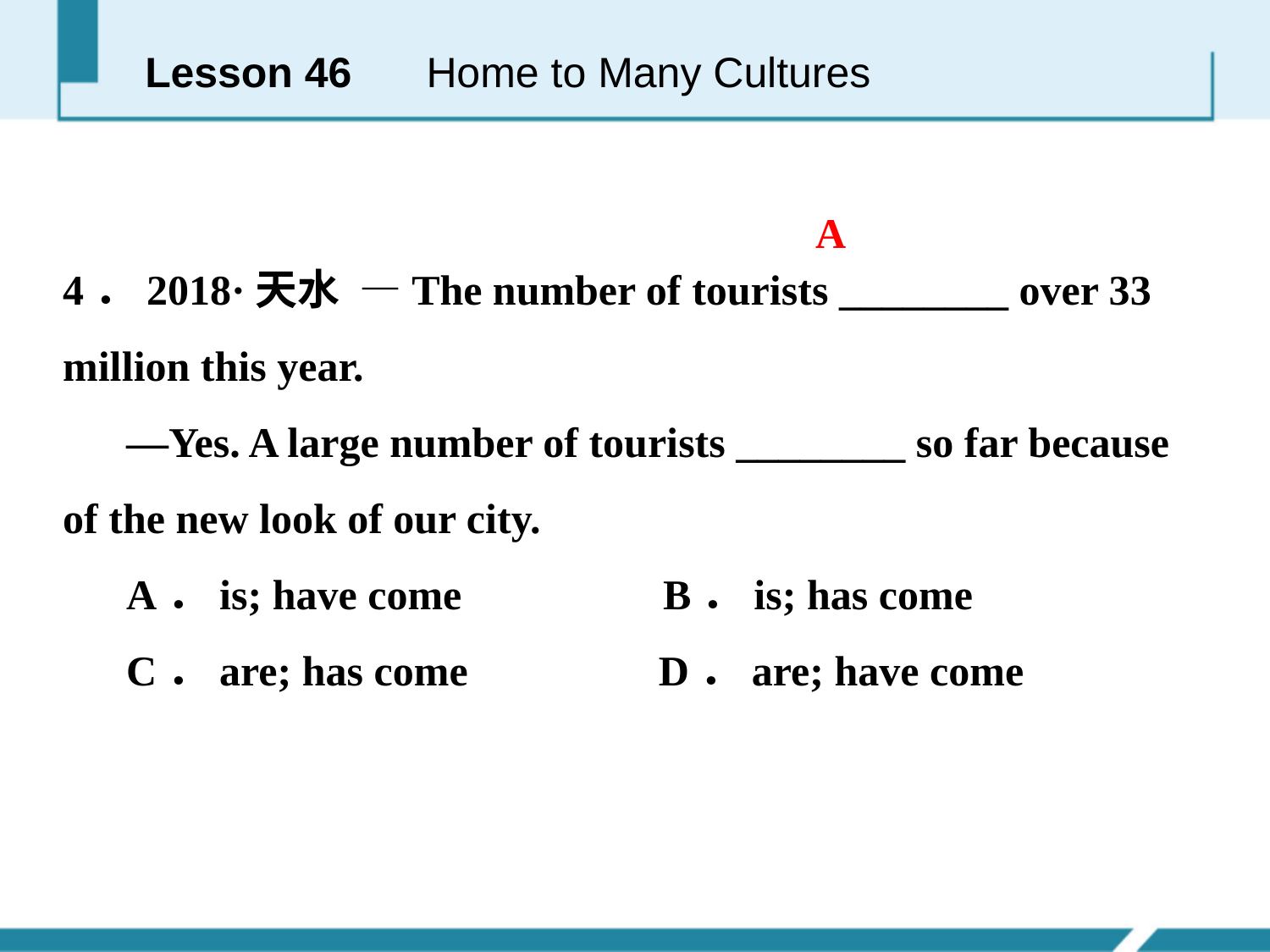

Lesson 46 　Home to Many Cultures
A
4．2018·天水  —The number of tourists ________ over 33 million this year.
      —Yes. A large number of tourists ________ so far because of the new look of our city.
      A．is; have come                   B．is; has come
      C．are; has come                  D．are; have come